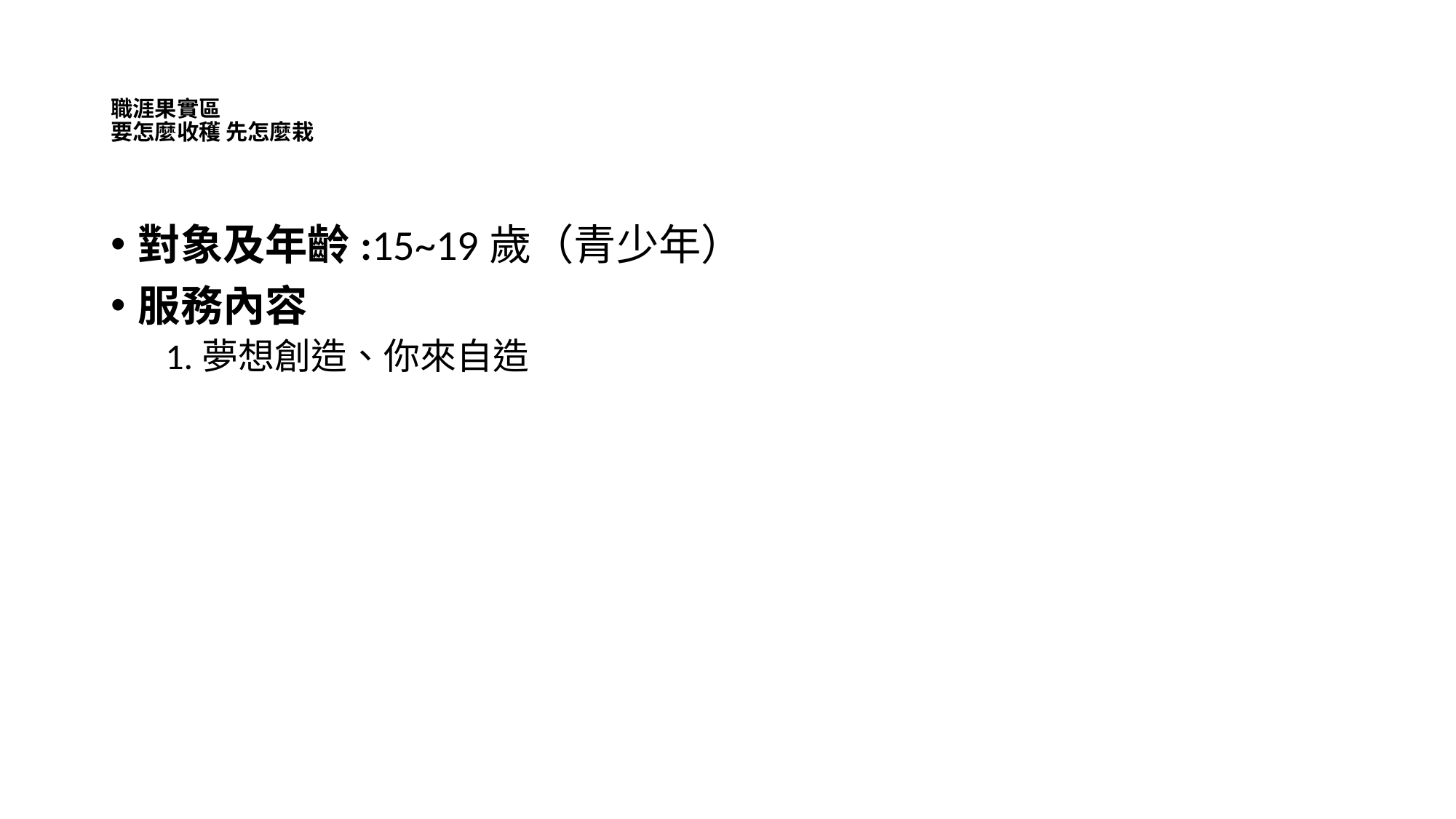

# 職涯果實區 要怎麼收穫 先怎麼栽
對象及年齡:15~19歲（青少年）
服務內容
1.夢想創造、你來自造